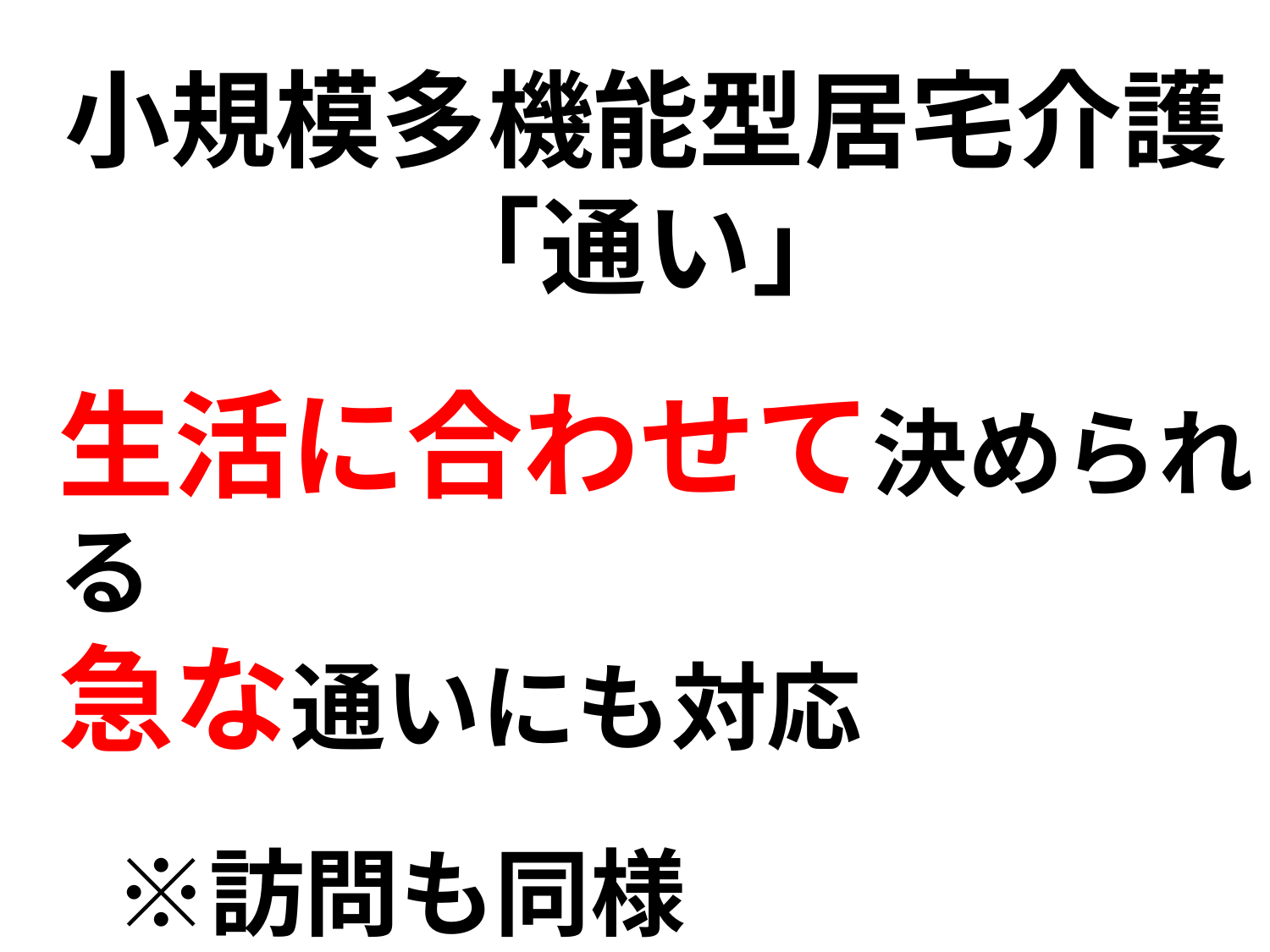

小規模多機能型居宅介護
「通い」
# 生活に合わせて決められる 急な通いにも対応 　※訪問も同様